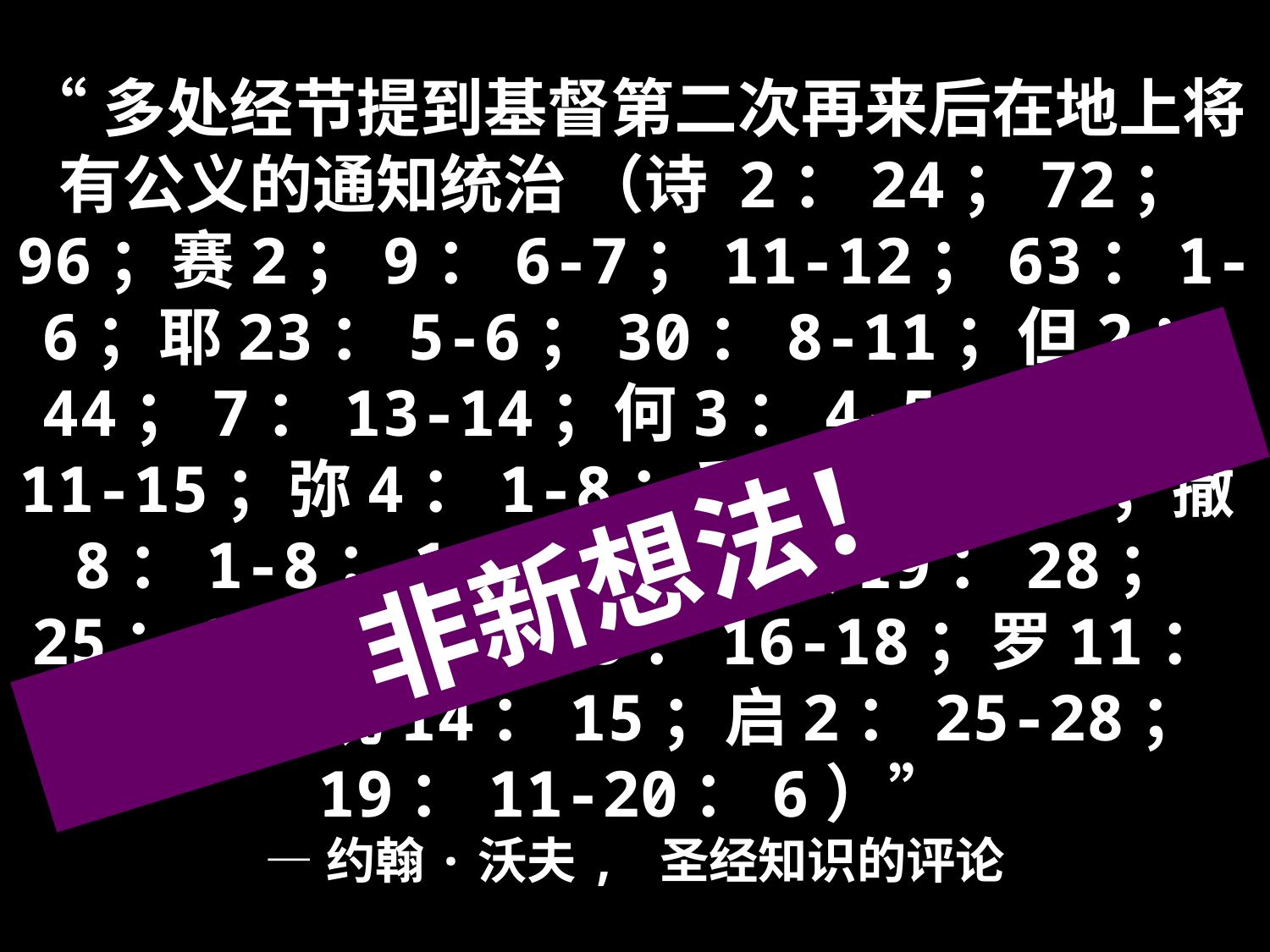

“多处经节提到基督第二次再来后在地上将有公义的通知统治 （诗 2：24；72；96；赛2；9：6-7；11-12；63：1-6；耶23：5-6；30：8-11；但2：44；7：13-14；何3：4-5；摩9：11-15；弥4：1-8；番3：14-20；撒8：1-8；14：1-9；太19：28；25：31-46；使15：16-18；罗11：25-27；犹14：15；启2：25-28；19：11-20：6）”
—约翰·沃夫, 圣经知识的评论
# 非新想法！